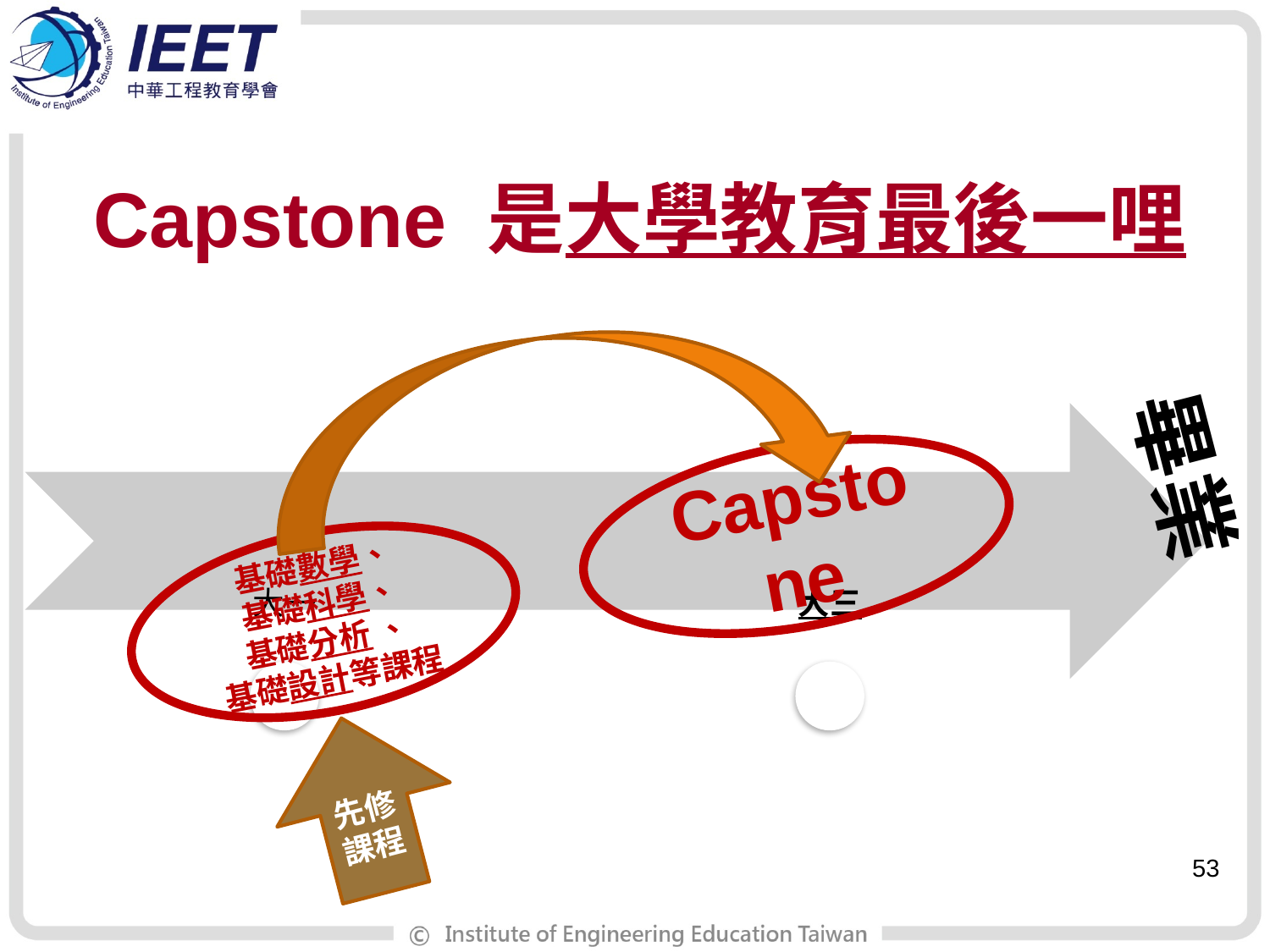

# Capstone 是大學教育最後一哩
大一
大三

畢業
Capstone
基礎數學、
基礎科學、
基礎分析 、
基礎設計等課程
先修課程
53